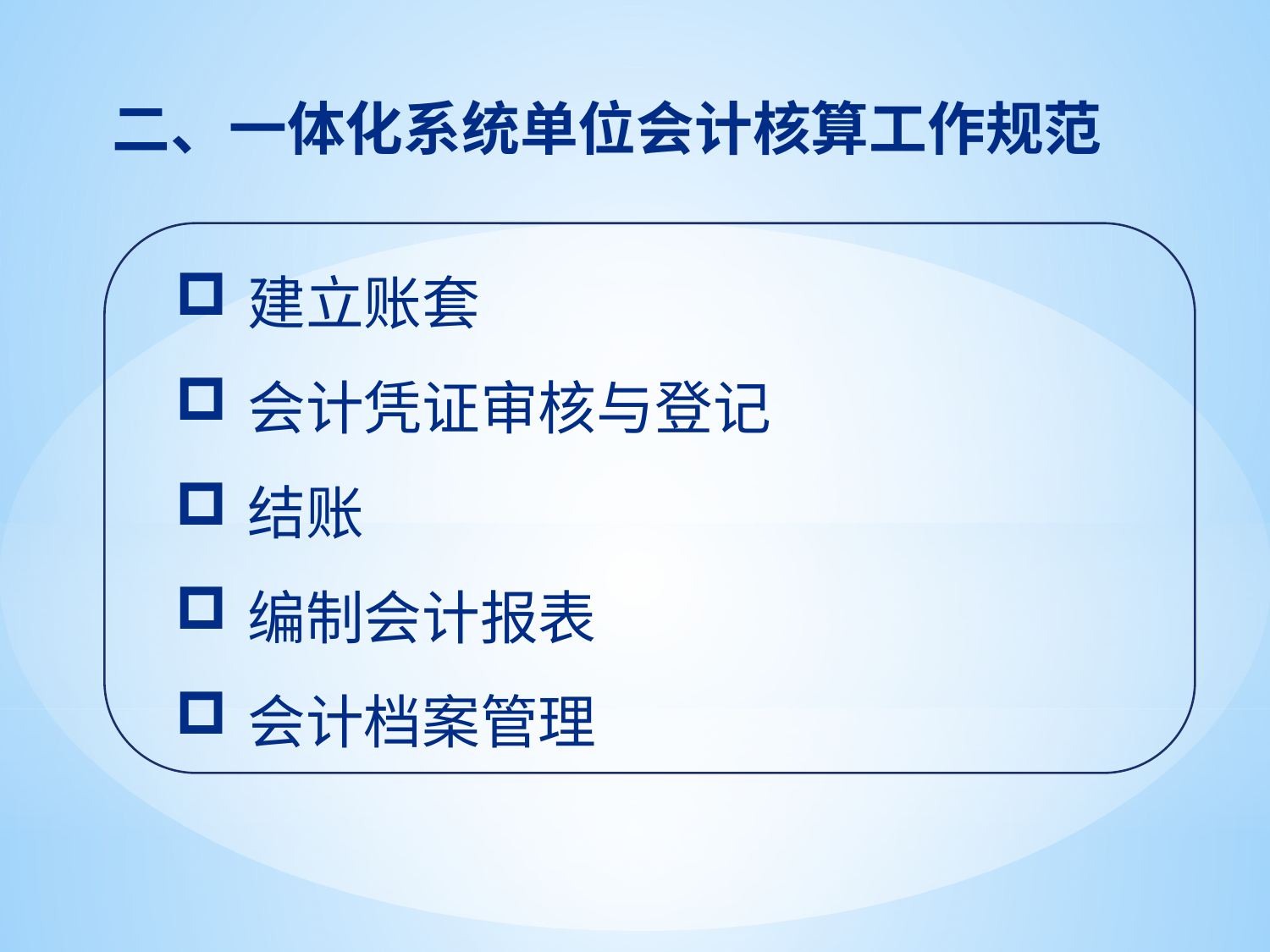

二、一体化系统单位会计核算工作规范

建立账套
会计凭证审核与登记
结账
编制会计报表
会计档案管理